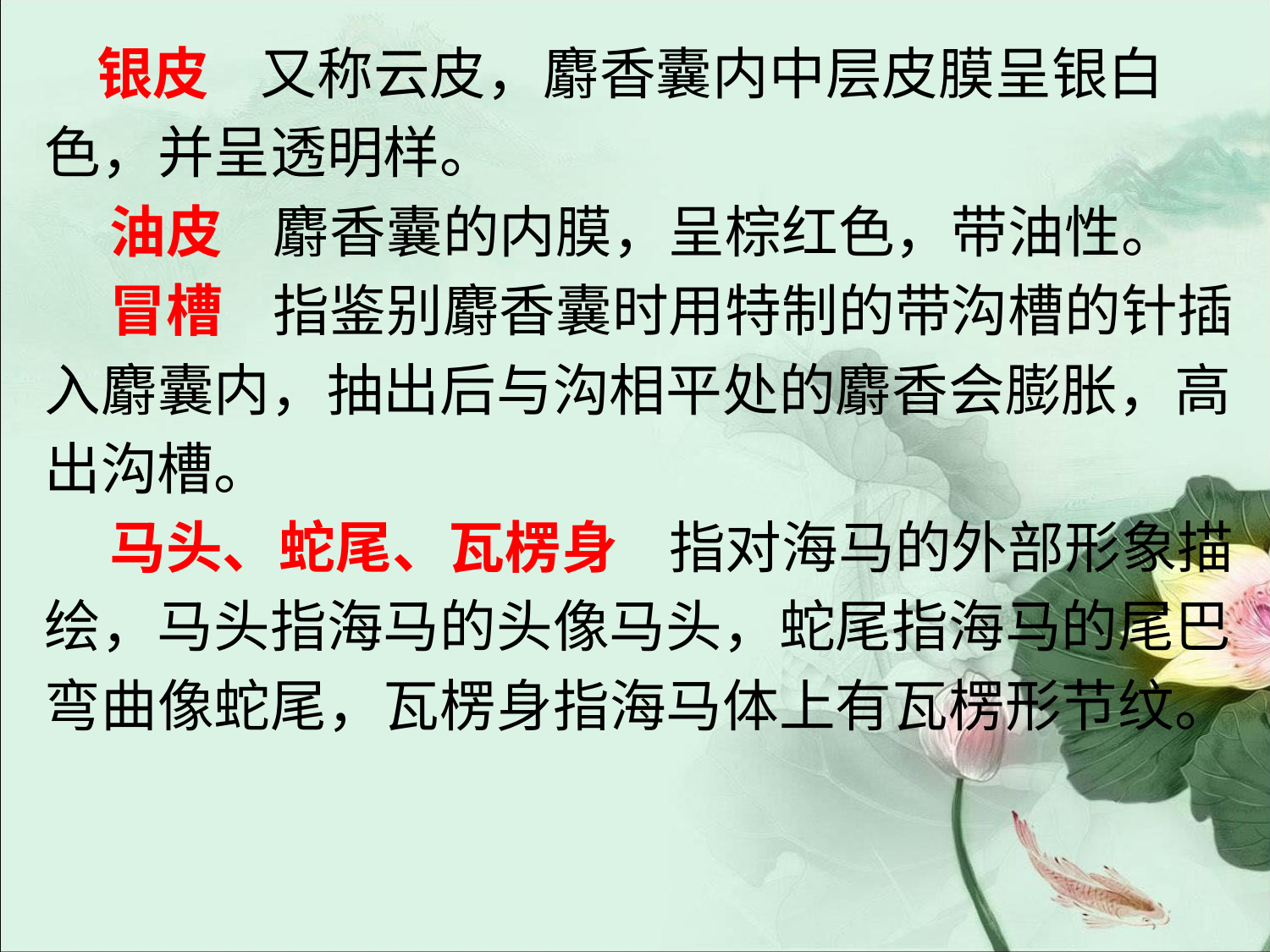

#
   银皮    又称云皮，麝香囊内中层皮膜呈银白
色，并呈透明样。
    油皮    麝香囊的内膜，呈棕红色，带油性。
    冒槽    指鉴别麝香囊时用特制的带沟槽的针插
入麝囊内，抽出后与沟相平处的麝香会膨胀，高
出沟槽。
    马头、蛇尾、瓦楞身    指对海马的外部形象描
绘，马头指海马的头像马头，蛇尾指海马的尾巴
弯曲像蛇尾，瓦楞身指海马体上有瓦楞形节纹。